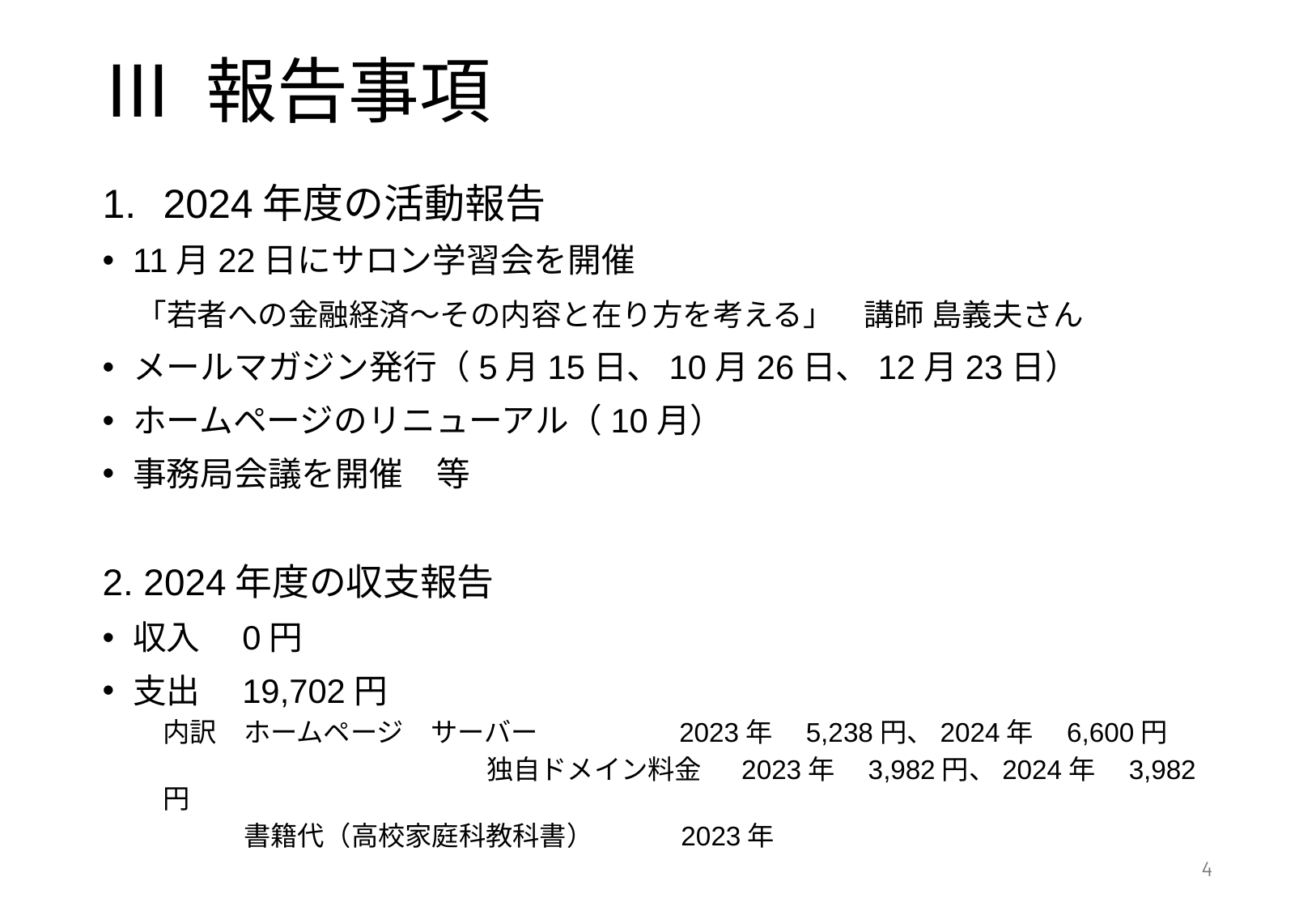

# Ⅲ 報告事項
2024年度の活動報告
11月22日にサロン学習会を開催
　「若者への金融経済〜その内容と在り方を考える」　講師 島義夫さん
メールマガジン発行（5月15日、10月26日、12月23日）
ホームページのリニューアル（10月）
事務局会議を開催　等

2. 2024年度の収支報告
収入　0円
支出　19,702円
内訳　ホームページ　サーバー　　　　　2023年　5,238円、2024年　6,600円
		　　　独自ドメイン料金　 2023年　3,982円、2024年　3,982円
　　　書籍代（高校家庭科教科書）　　　2023年

4